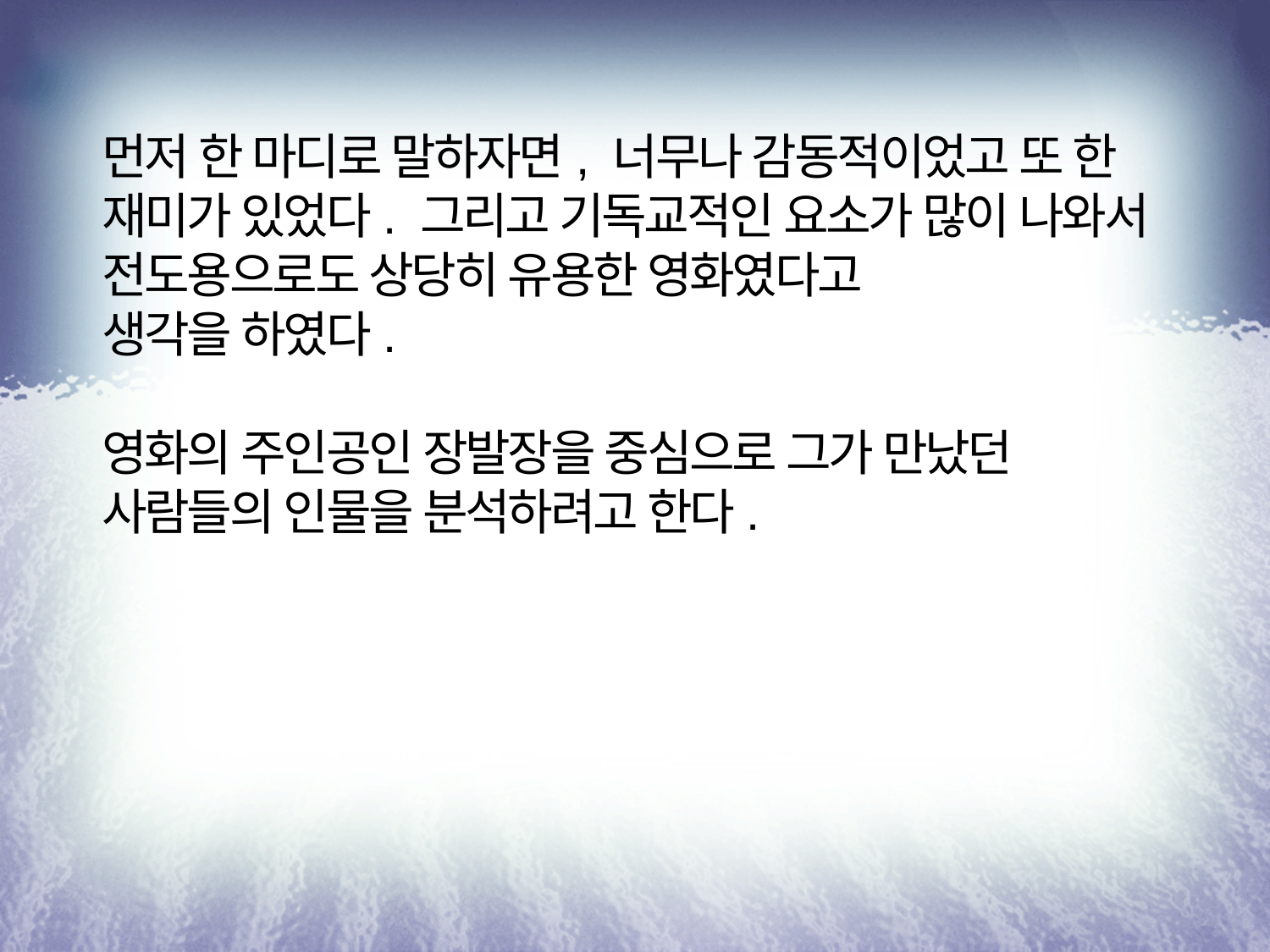

먼저 한 마디로 말하자면, 너무나 감동적이었고 또 한 재미가 있었다. 그리고 기독교적인 요소가 많이 나와서 전도용으로도 상당히 유용한 영화였다고
생각을 하였다.

영화의 주인공인 장발장을 중심으로 그가 만났던
사람들의 인물을 분석하려고 한다.